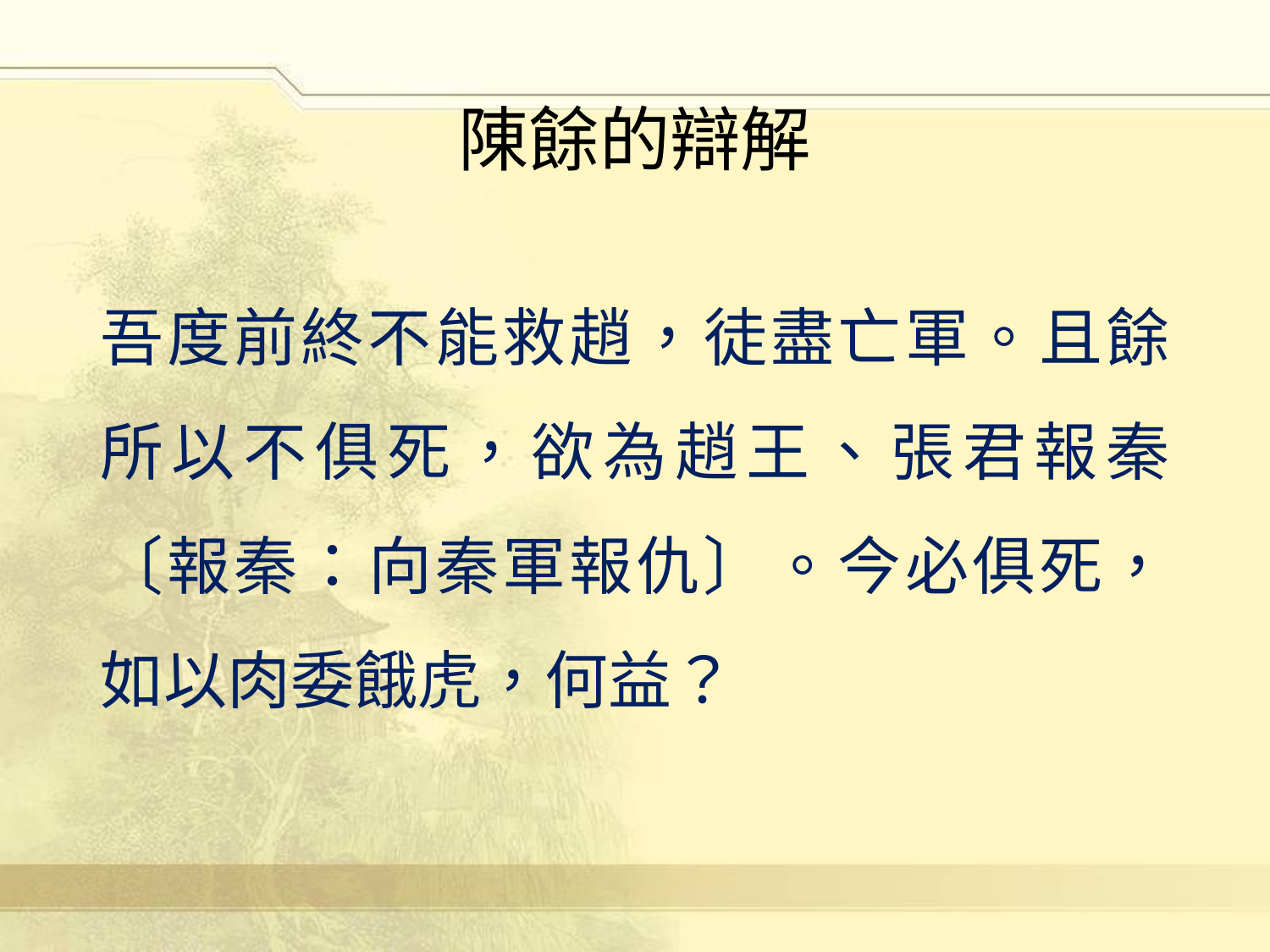

# 陳餘的辯解
吾度前終不能救趙，徒盡亡軍。且餘所以不俱死，欲為趙王、張君報秦〔報秦：向秦軍報仇〕。今必俱死，如以肉委餓虎，何益？